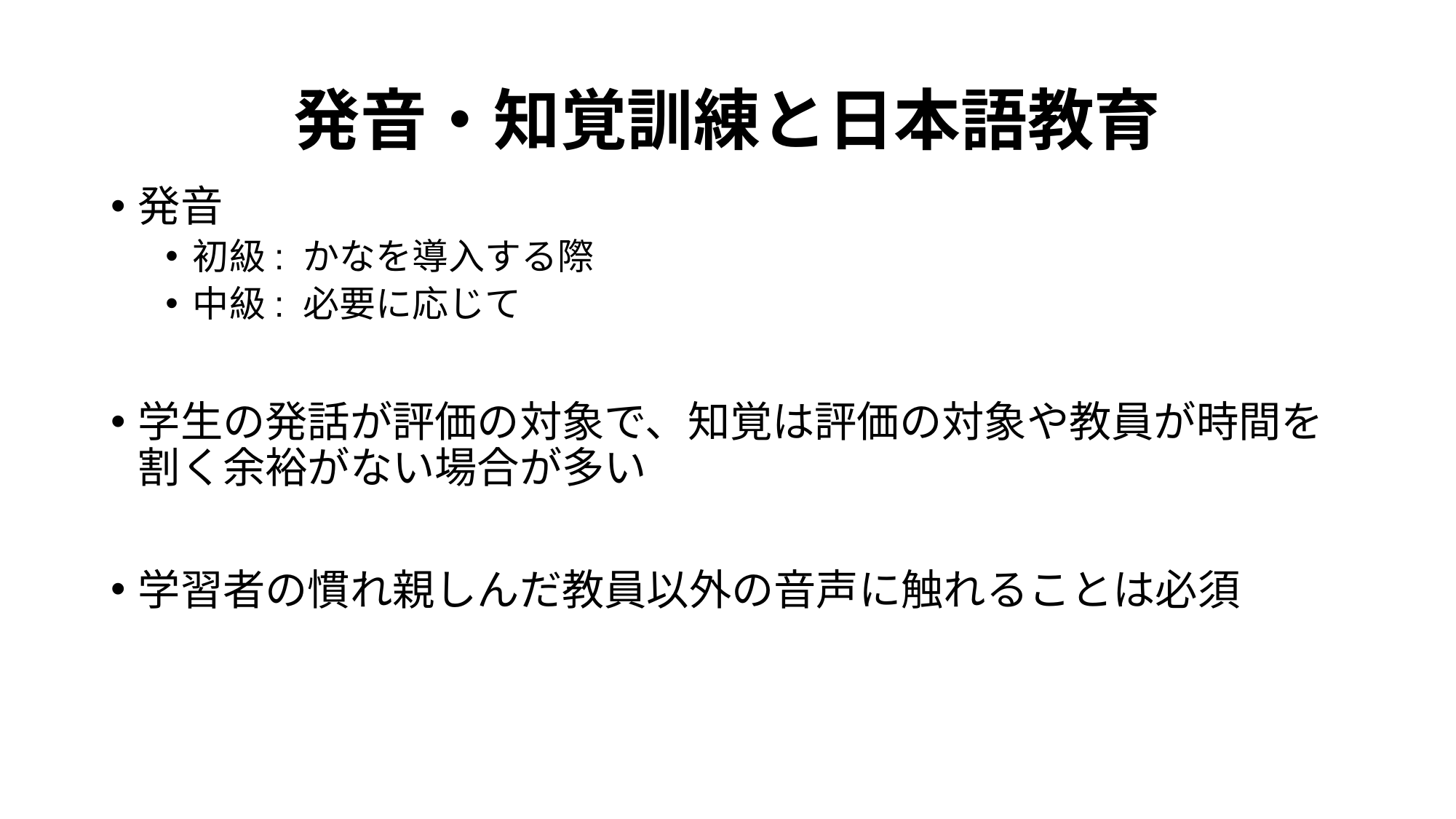

# 発音・知覚訓練と日本語教育
発音
初級: かなを導入する際
中級: 必要に応じて

学生の発話が評価の対象で、知覚は評価の対象や教員が時間を割く余裕がない場合が多い

学習者の慣れ親しんだ教員以外の音声に触れることは必須